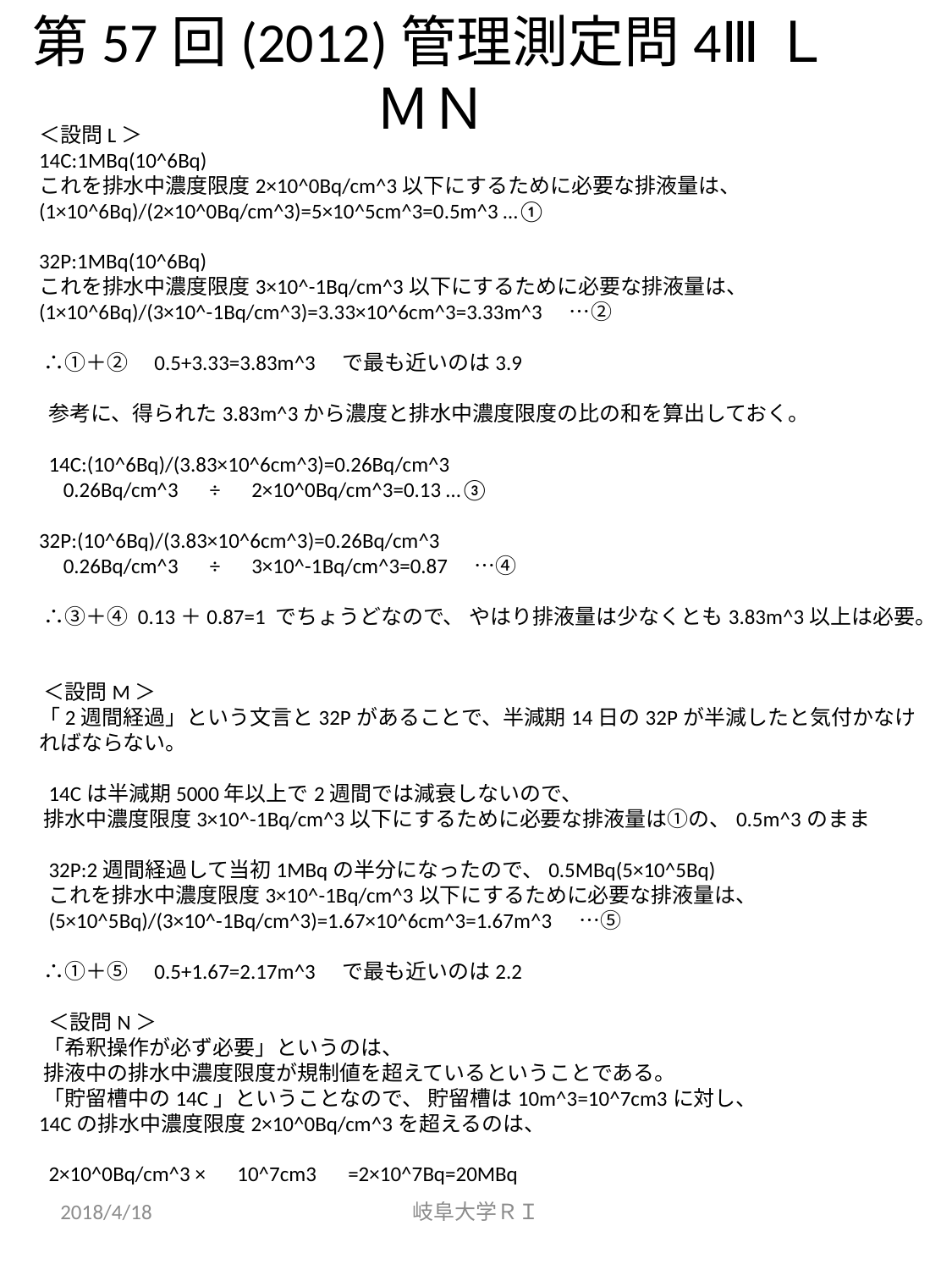

# 第57回(2012)管理測定問4ⅢＬＭＮ
＜設問L＞
14C:1MBq(10^6Bq)
これを排水中濃度限度2×10^0Bq/cm^3以下にするために必要な排液量は、
(1×10^6Bq)/(2×10^0Bq/cm^3)=5×10^5cm^3=0.5m^3 …①
32P:1MBq(10^6Bq)
これを排水中濃度限度3×10^-1Bq/cm^3以下にするために必要な排液量は、
(1×10^6Bq)/(3×10^-1Bq/cm^3)=3.33×10^6cm^3=3.33m^3　…②
 ∴①＋②　0.5+3.33=3.83m^3　で最も近いのは3.9
 参考に、得られた3.83m^3から濃度と排水中濃度限度の比の和を算出しておく。
 14C:(10^6Bq)/(3.83×10^6cm^3)=0.26Bq/cm^3
     0.26Bq/cm^3　÷　2×10^0Bq/cm^3=0.13 …③
32P:(10^6Bq)/(3.83×10^6cm^3)=0.26Bq/cm^3
     0.26Bq/cm^3　÷　3×10^-1Bq/cm^3=0.87　…④
 ∴③＋④ 0.13＋0.87=1 でちょうどなので、 やはり排液量は少なくとも3.83m^3以上は必要。
 ＜設問M＞
「2週間経過」という文言と32Pがあることで、半減期14日の32Pが半減したと気付かなければならない。
 14Cは半減期5000年以上で2週間では減衰しないので、
 排水中濃度限度3×10^-1Bq/cm^3以下にするために必要な排液量は①の、0.5m^3のまま
 32P:2週間経過して当初1MBqの半分になったので、0.5MBq(5×10^5Bq)
 これを排水中濃度限度3×10^-1Bq/cm^3以下にするために必要な排液量は、
 (5×10^5Bq)/(3×10^-1Bq/cm^3)=1.67×10^6cm^3=1.67m^3　…⑤
 ∴①＋⑤　0.5+1.67=2.17m^3　で最も近いのは2.2
 ＜設問N＞
 「希釈操作が必ず必要」というのは、
 排液中の排水中濃度限度が規制値を超えているということである。
 「貯留槽中の14C」ということなので、 貯留槽は10m^3=10^7cm3に対し、
14Cの排水中濃度限度2×10^0Bq/cm^3を超えるのは、
 2×10^0Bq/cm^3 ×　10^7cm3　=2×10^7Bq=20MBq
2018/4/18
岐阜大学ＲＩ